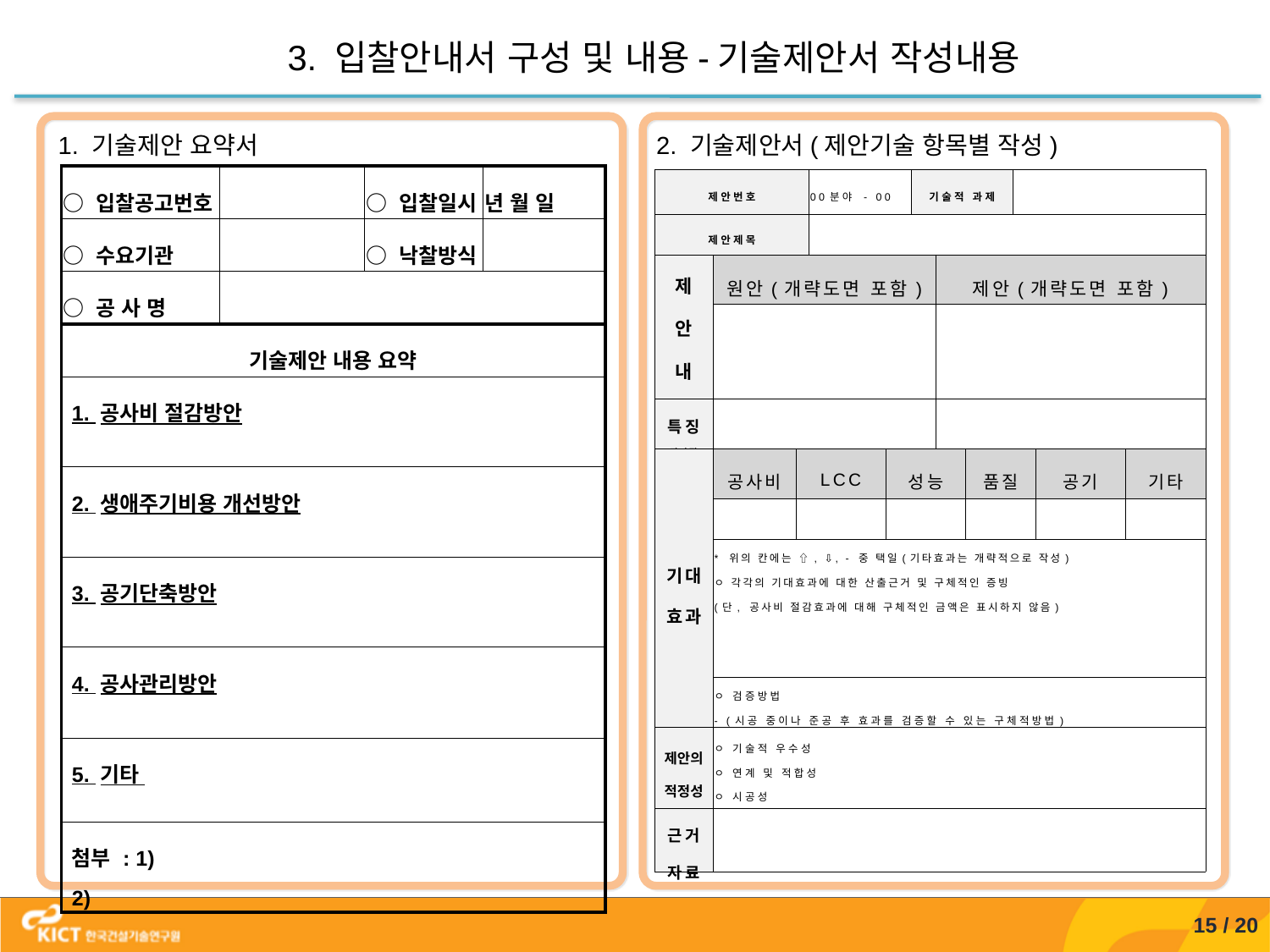

3. 입찰안내서 구성 및 내용-기술제안서 작성내용

1. 기술제안 요약서
2. 기술제안서(제안기술 항목별 작성)
| ○ 입찰공고번호 |  | ○ 입찰일시 | 년 월 일 |
| --- | --- | --- | --- |
| ○ 수요기관 |  | ○ 낙찰방식 |  |
| ○ 공 사 명 |  |  |  |
| 기술제안 내용 요약 |  |  |  |
| 1. 공사비 절감방안 |  |  |  |
| 2. 생애주기비용 개선방안 |  |  |  |
| 3. 공기단축방안 |  |  |  |
| 4. 공사관리방안 |  |  |  |
| 5. 기타 |  |  |  |
| 첨부 : 1) 2) |  |  |  |
| 제안번호 |  |  | 00분야 - 00 |  | 기술적 과제 |  |  |  |  |  |
| --- | --- | --- | --- | --- | --- | --- | --- | --- | --- | --- |
| 제안제목 |  |  |  |  |  |  |  |  |  |  |
| 제 안 내 용 | 원안(개략도면 포함) |  |  |  |  | 제안(개략도면 포함) |  |  |  |  |
|  |  |  |  |  |  |  |  |  |  |  |
| 특징 (장단점) |  |  |  |  |  |  |  |  |  |  |
| 기대 효과 | 공사비 | LCC |  | 성능 |  |  | 품질 |  | 공기 | 기타 |
|  |  |  |  |  |  |  |  |  |  |  |
|  | \* 위의 칸에는 ⇧, ⇩, - 중 택일(기타효과는 개략적으로 작성) ㅇ 각각의 기대효과에 대한 산출근거 및 구체적인 증빙 (단, 공사비 절감효과에 대해 구체적인 금액은 표시하지 않음) |  |  |  |  |  |  |  |  |  |
|  | ㅇ 검증방법 - (시공 중이나 준공 후 효과를 검증할 수 있는 구체적방법) |  |  |  |  |  |  |  |  |  |
| 제안의 적정성 | ㅇ 기술적 우수성 ㅇ 연계 및 적합성 ㅇ 시공성 |  |  |  |  |  |  |  |  |  |
| 근거 자료 |  |  |  |  |  |  |  |  |  |  |
15 / 20